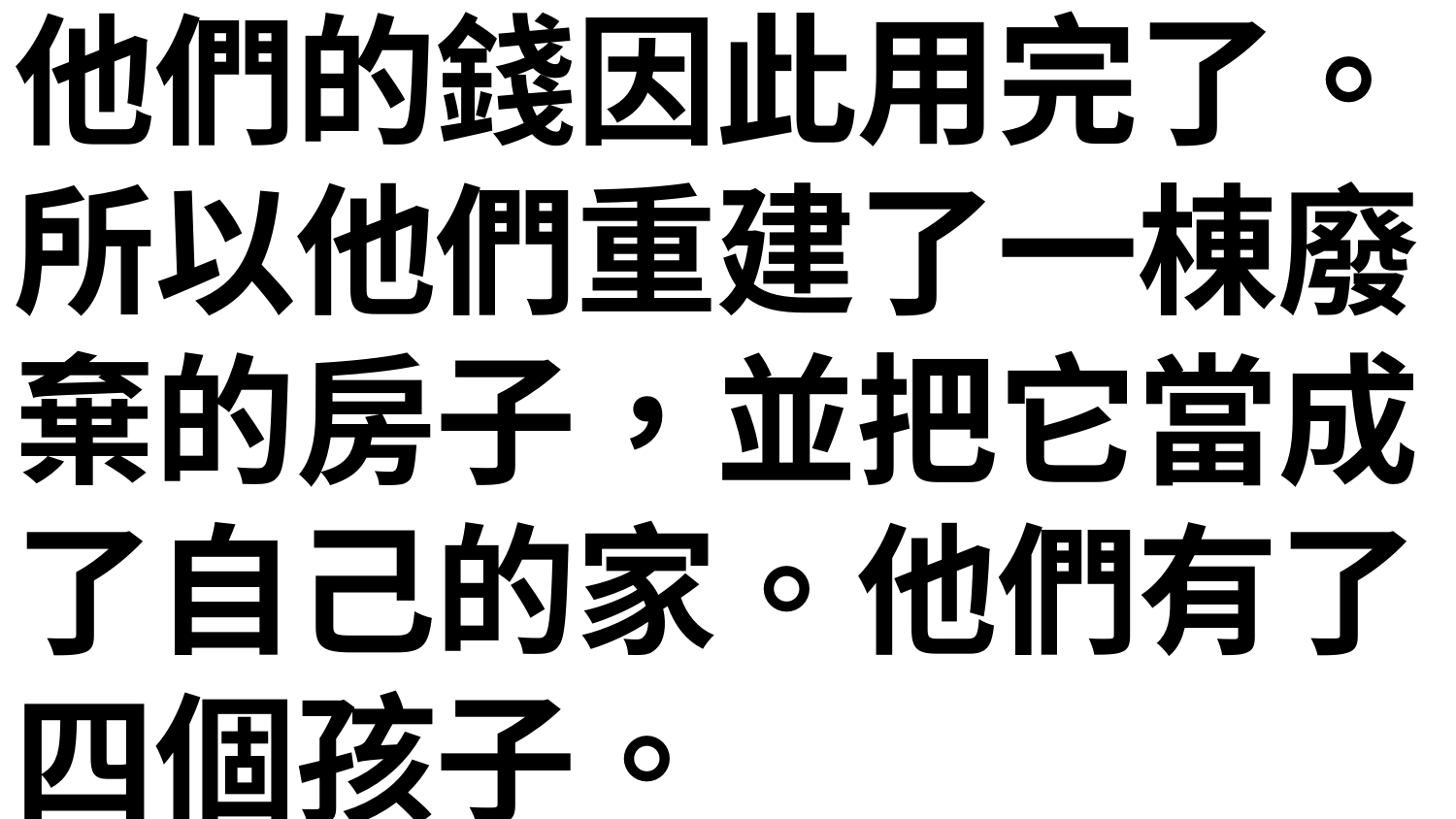

他們的錢因此用完了。所以他們重建了一棟廢棄的房子，並把它當成了自己的家。他們有了四個孩子。